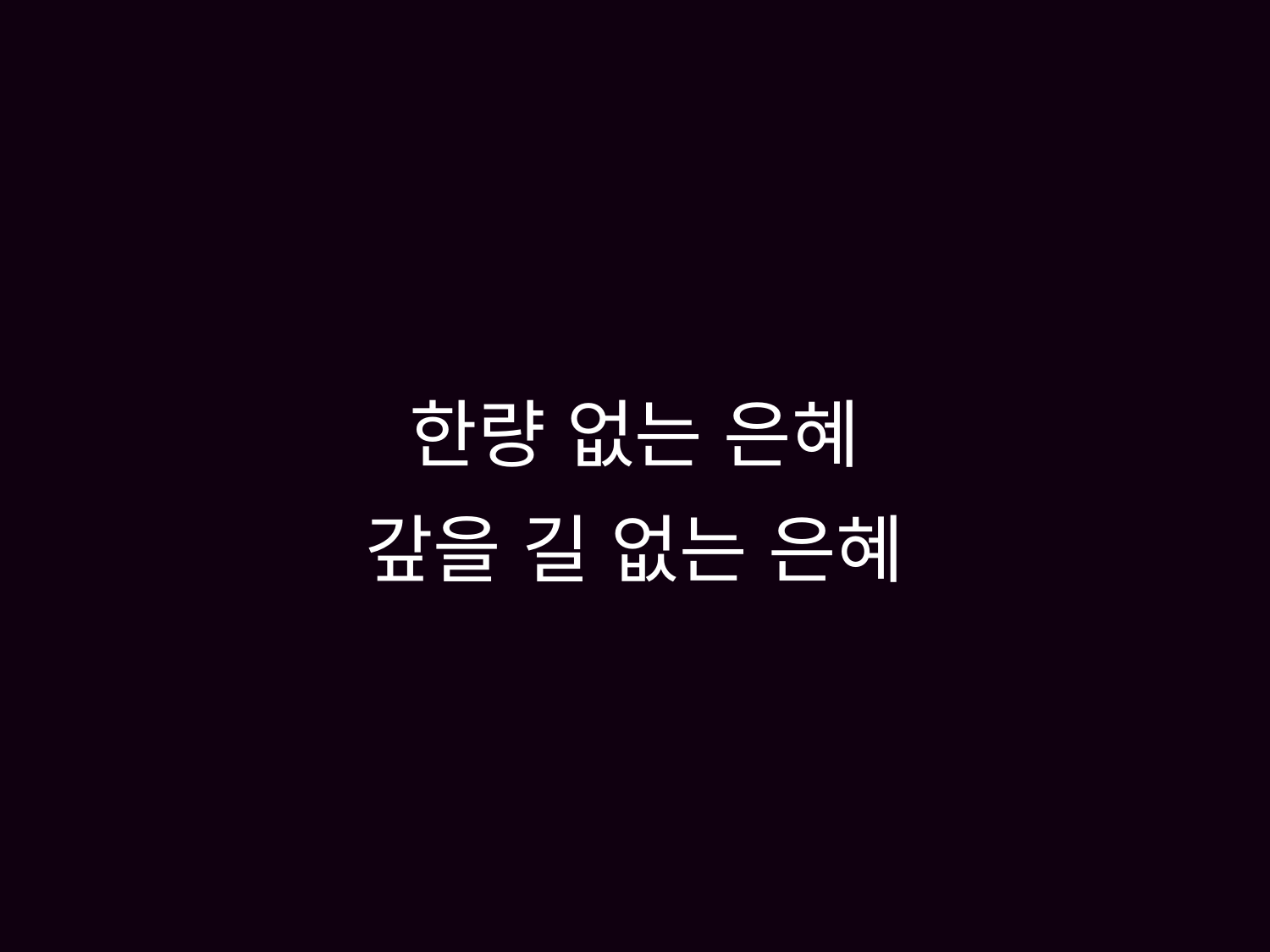

# 한량 없는 은혜 갚을 길 없는 은혜